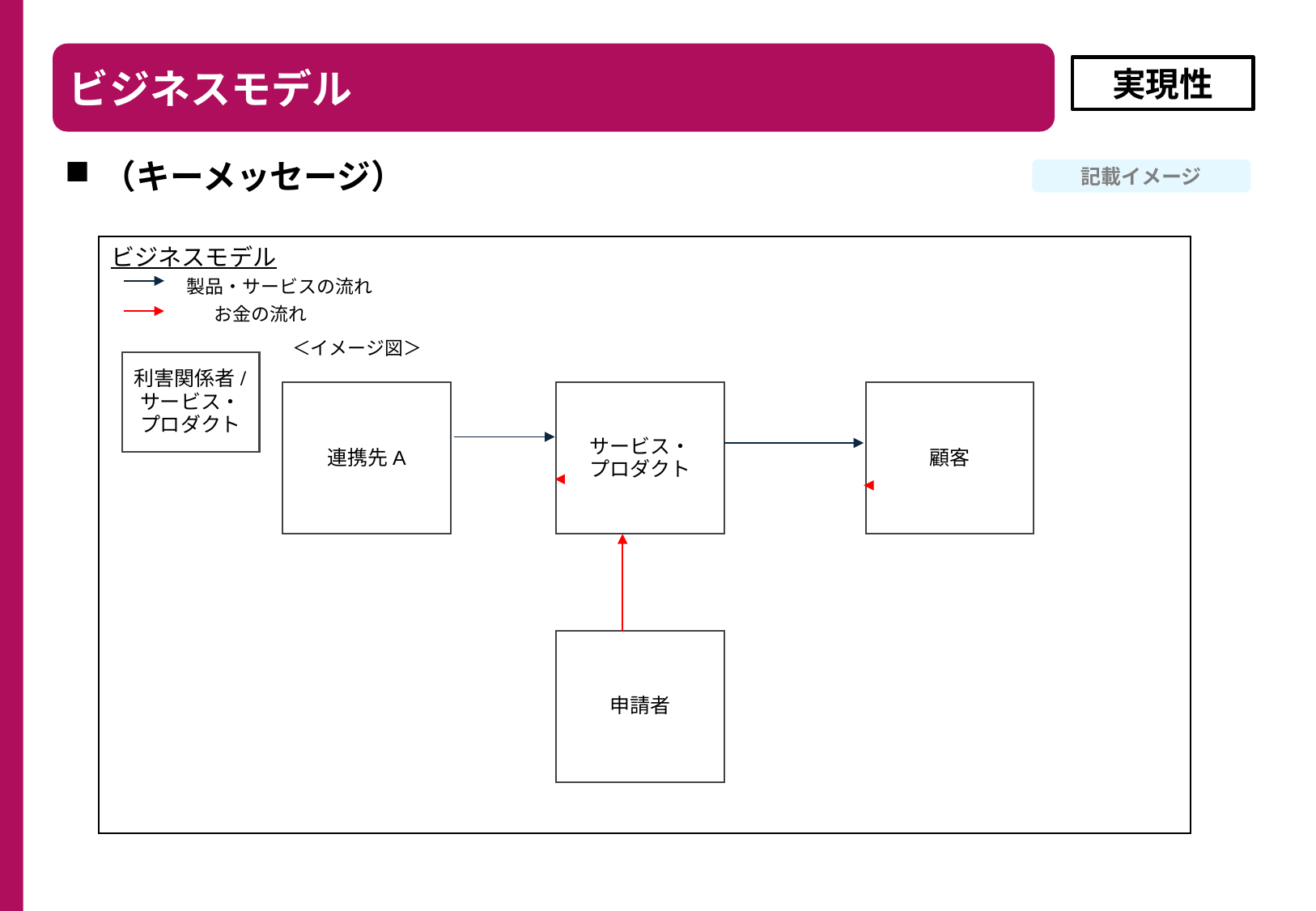

ビジネスモデル
実現性
（キーメッセージ）
記載イメージ
ビジネスモデル
製品・サービスの流れ
お金の流れ
＜イメージ図＞
利害関係者/
サービス・
プロダクト
連携先A
サービス・
プロダクト
顧客
申請者